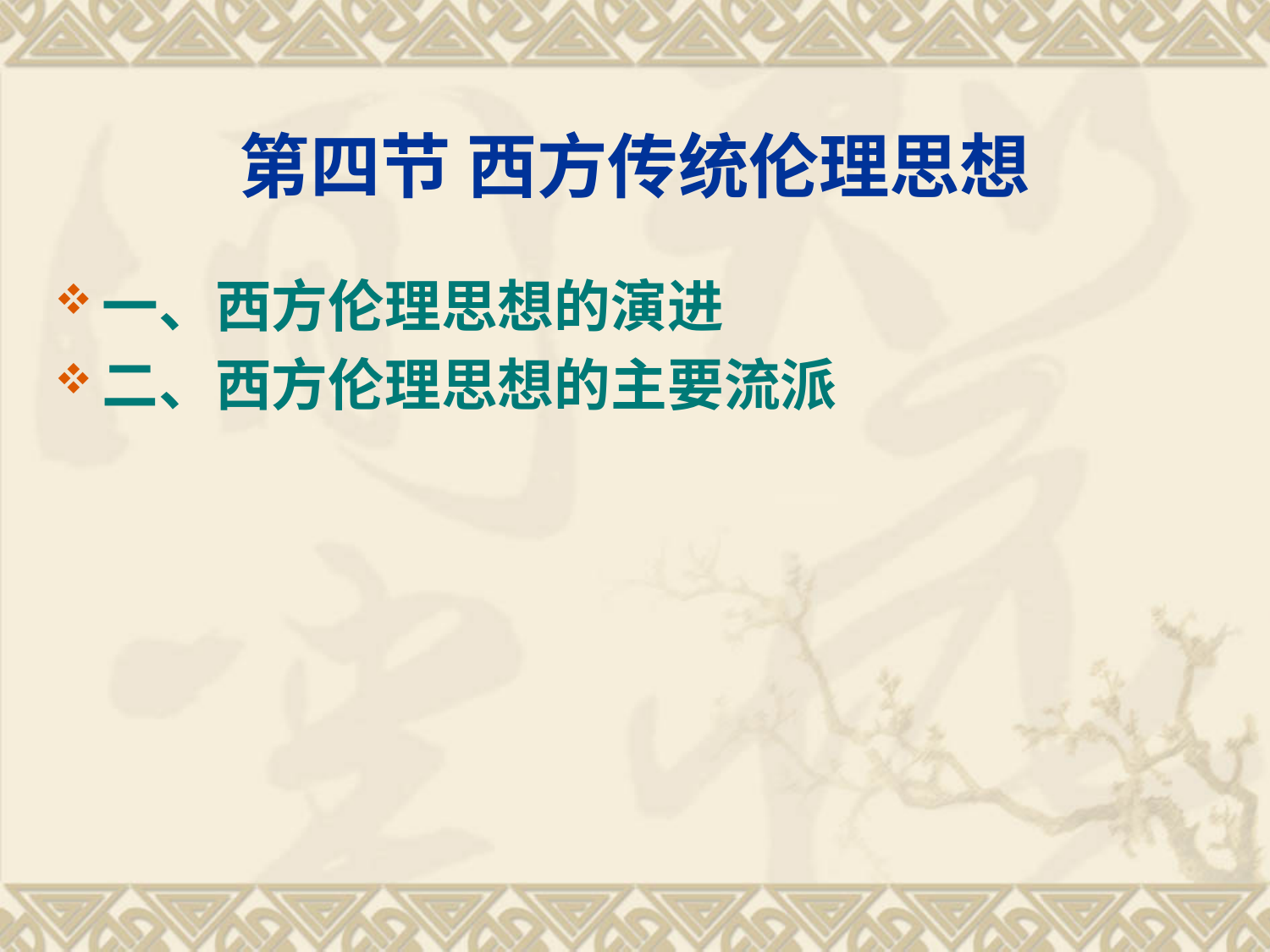

# 第四节 西方传统伦理思想
一、西方伦理思想的演进
二、西方伦理思想的主要流派